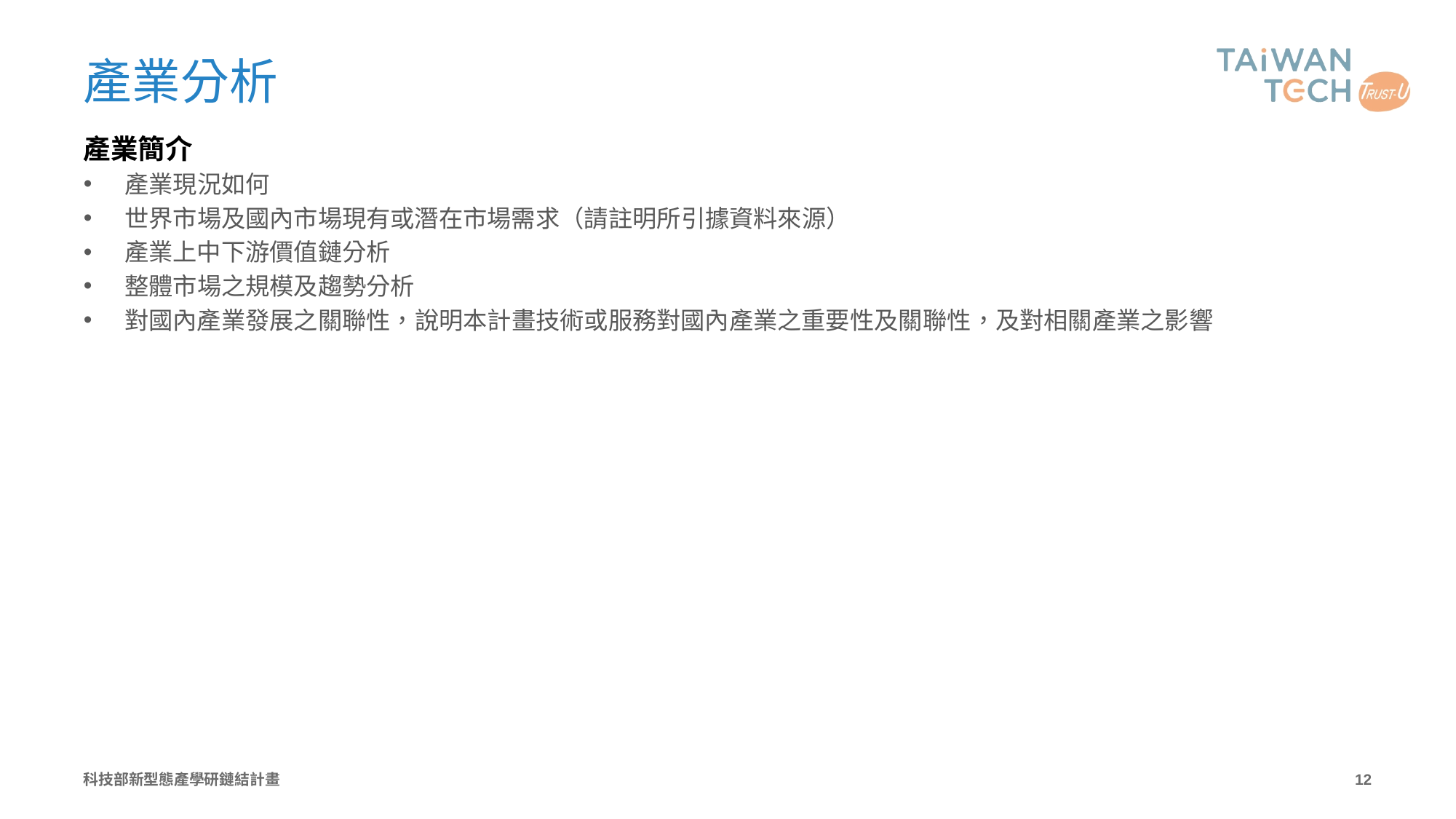

# 產業分析
產業簡介
產業現況如何
世界市場及國內市場現有或潛在市場需求（請註明所引據資料來源）
產業上中下游價值鏈分析
整體市場之規模及趨勢分析
對國內產業發展之關聯性，說明本計畫技術或服務對國內產業之重要性及關聯性，及對相關產業之影響

科技部新型態產學研鏈結計畫
12